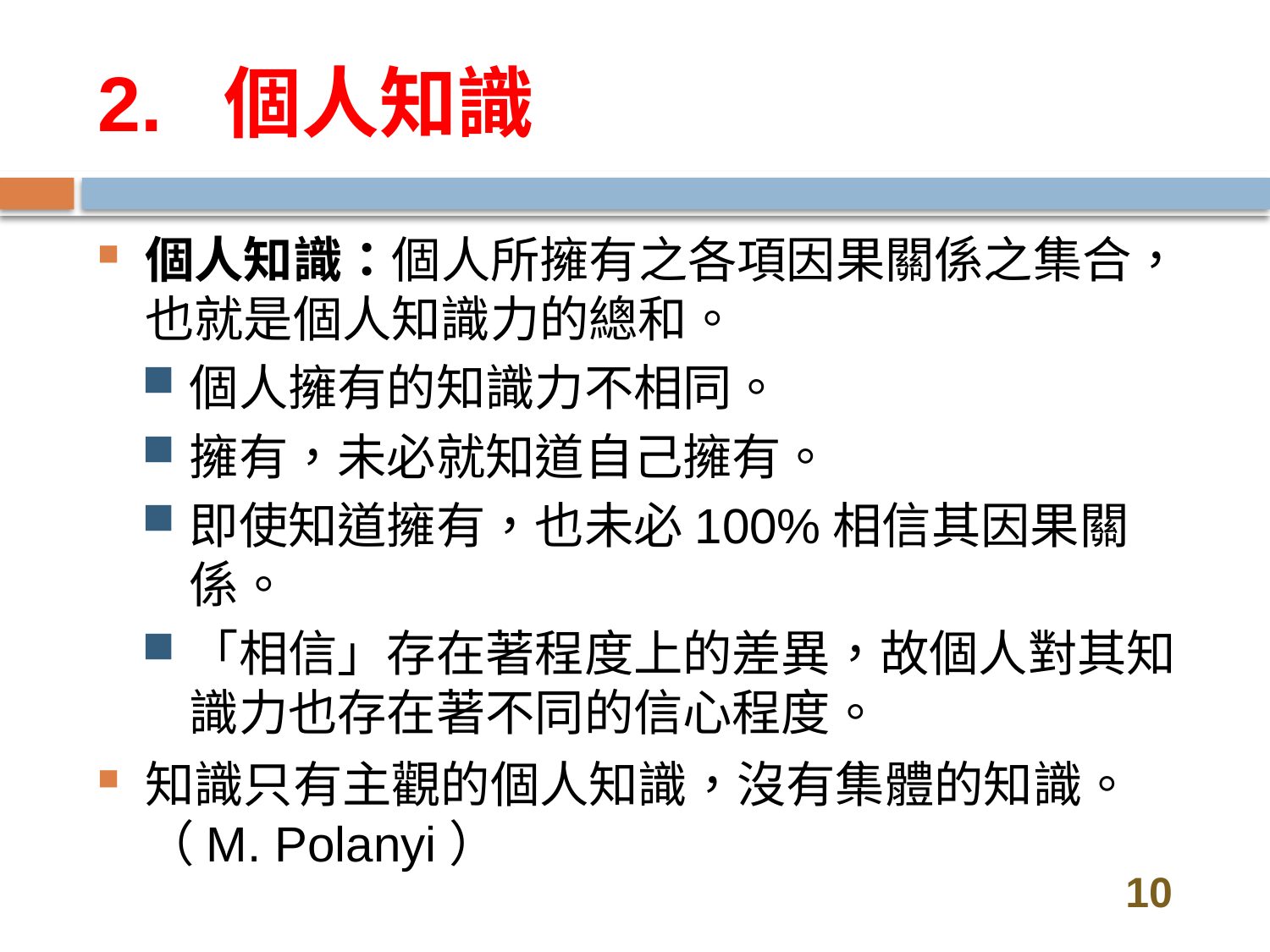

# 2.  個人知識
個人知識：個人所擁有之各項因果關係之集合，也就是個人知識力的總和。
個人擁有的知識力不相同。
擁有，未必就知道自己擁有。
即使知道擁有，也未必100%相信其因果關係。
「相信」存在著程度上的差異，故個人對其知識力也存在著不同的信心程度。
知識只有主觀的個人知識，沒有集體的知識。（M. Polanyi）
10